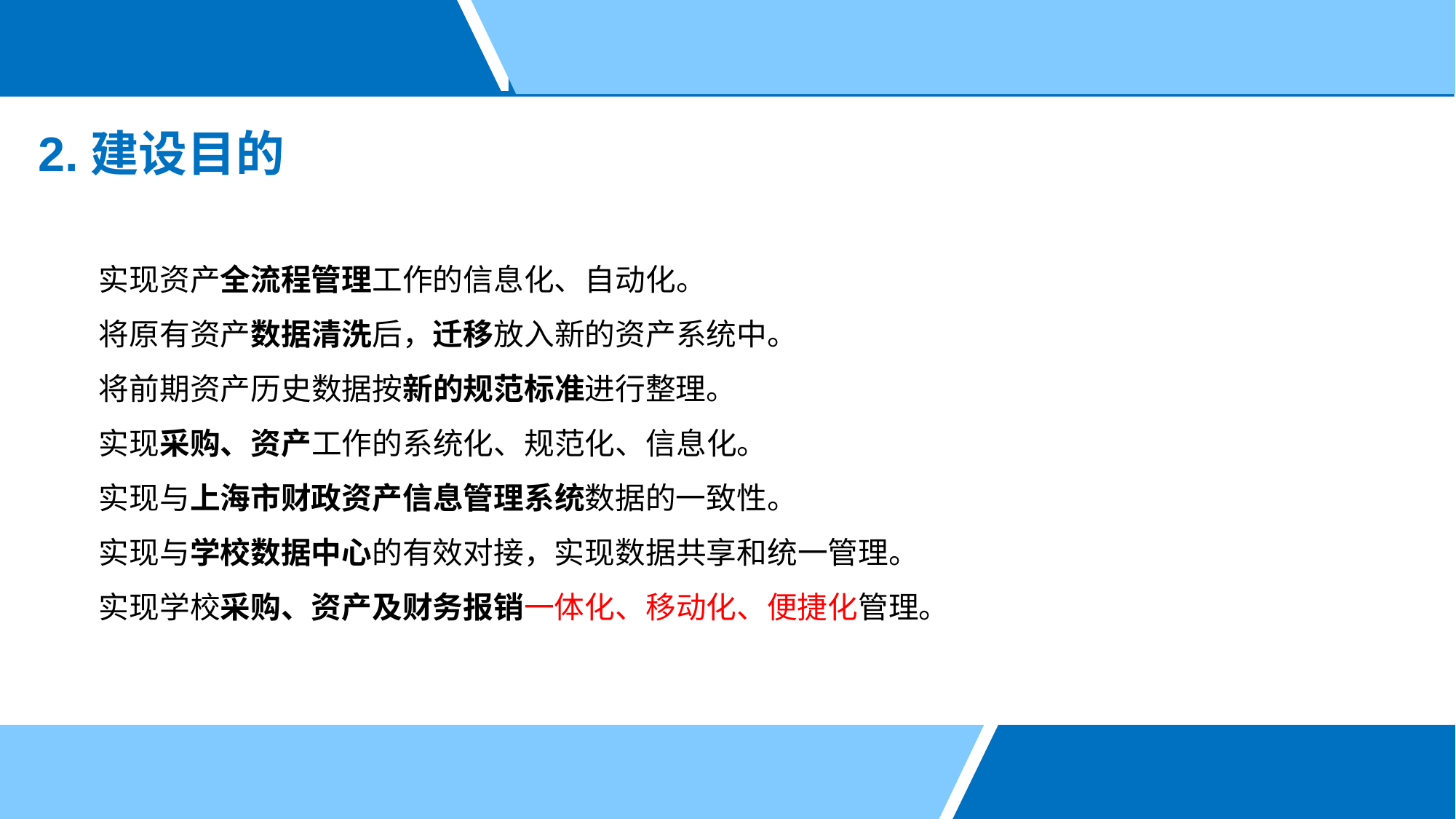

2.建设目的

实现资产全流程管理工作的信息化、自动化。
将原有资产数据清洗后，迁移放入新的资产系统中。
将前期资产历史数据按新的规范标准进行整理。
实现采购、资产工作的系统化、规范化、信息化。
实现与上海市财政资产信息管理系统数据的一致性。
实现与学校数据中心的有效对接，实现数据共享和统一管理。
实现学校采购、资产及财务报销一体化、移动化、便捷化管理。